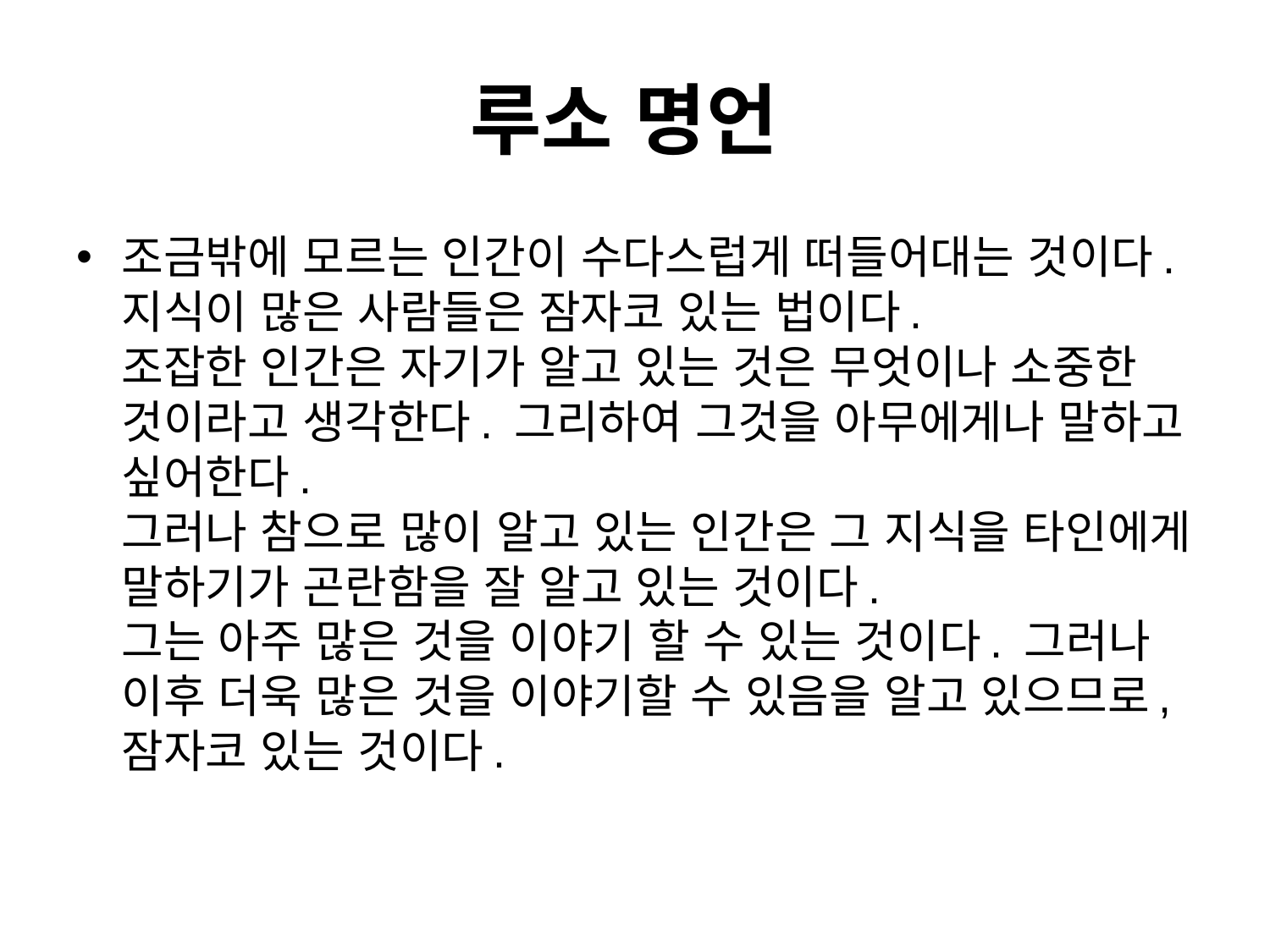

# 루소 명언
조금밖에 모르는 인간이 수다스럽게 떠들어대는 것이다. 지식이 많은 사람들은 잠자코 있는 법이다.
조잡한 인간은 자기가 알고 있는 것은 무엇이나 소중한 것이라고 생각한다. 그리하여 그것을 아무에게나 말하고 싶어한다.
그러나 참으로 많이 알고 있는 인간은 그 지식을 타인에게 말하기가 곤란함을 잘 알고 있는 것이다.
그는 아주 많은 것을 이야기 할 수 있는 것이다. 그러나 이후 더욱 많은 것을 이야기할 수 있음을 알고 있으므로, 잠자코 있는 것이다.